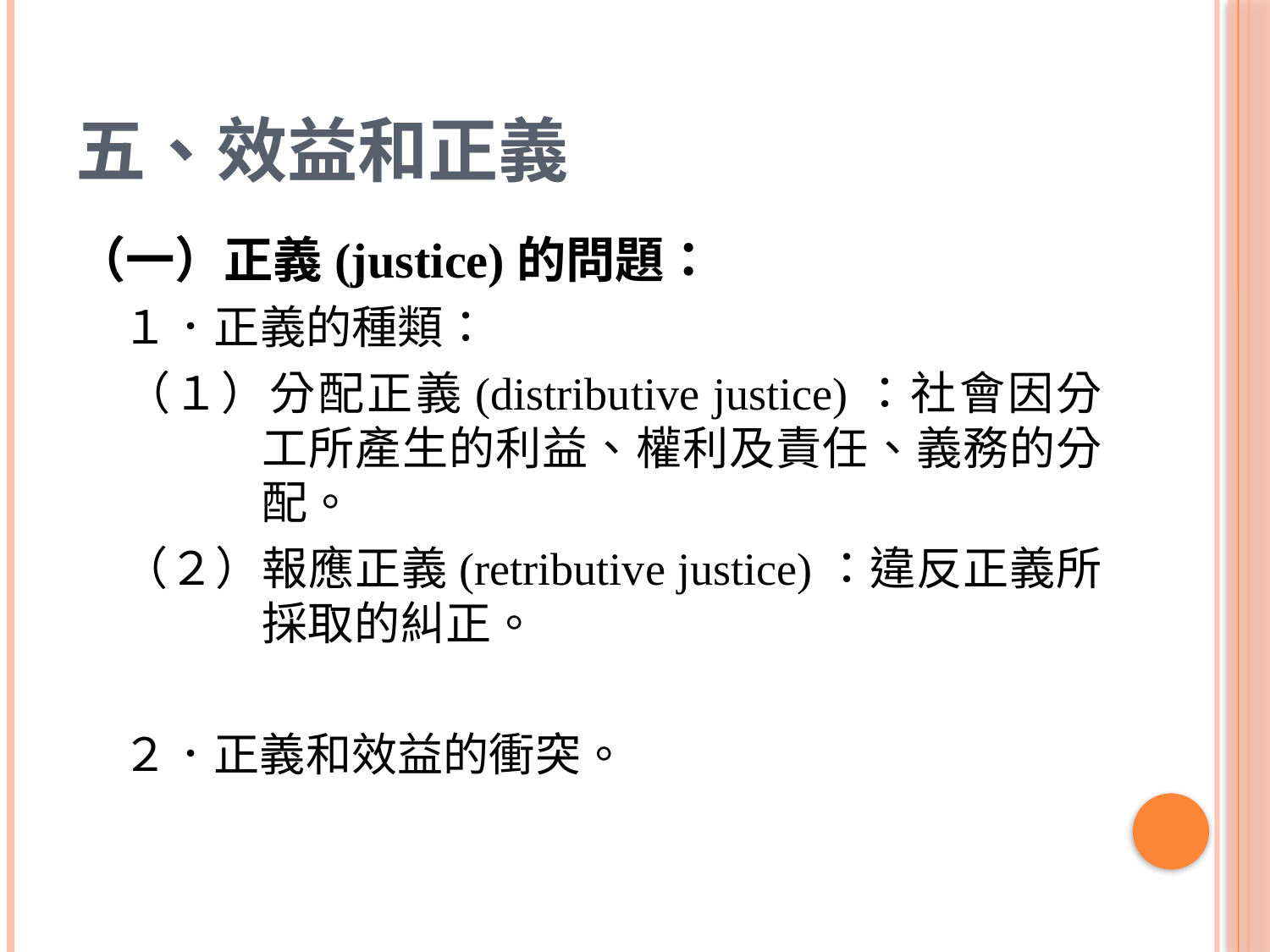

# 五、效益和正義
（一）正義(justice)的問題：
　１．正義的種類：
　（１）分配正義(distributive justice)：社會因分工所產生的利益、權利及責任、義務的分配。
　（２）報應正義(retributive justice)：違反正義所採取的糾正。

　２．正義和效益的衝突。